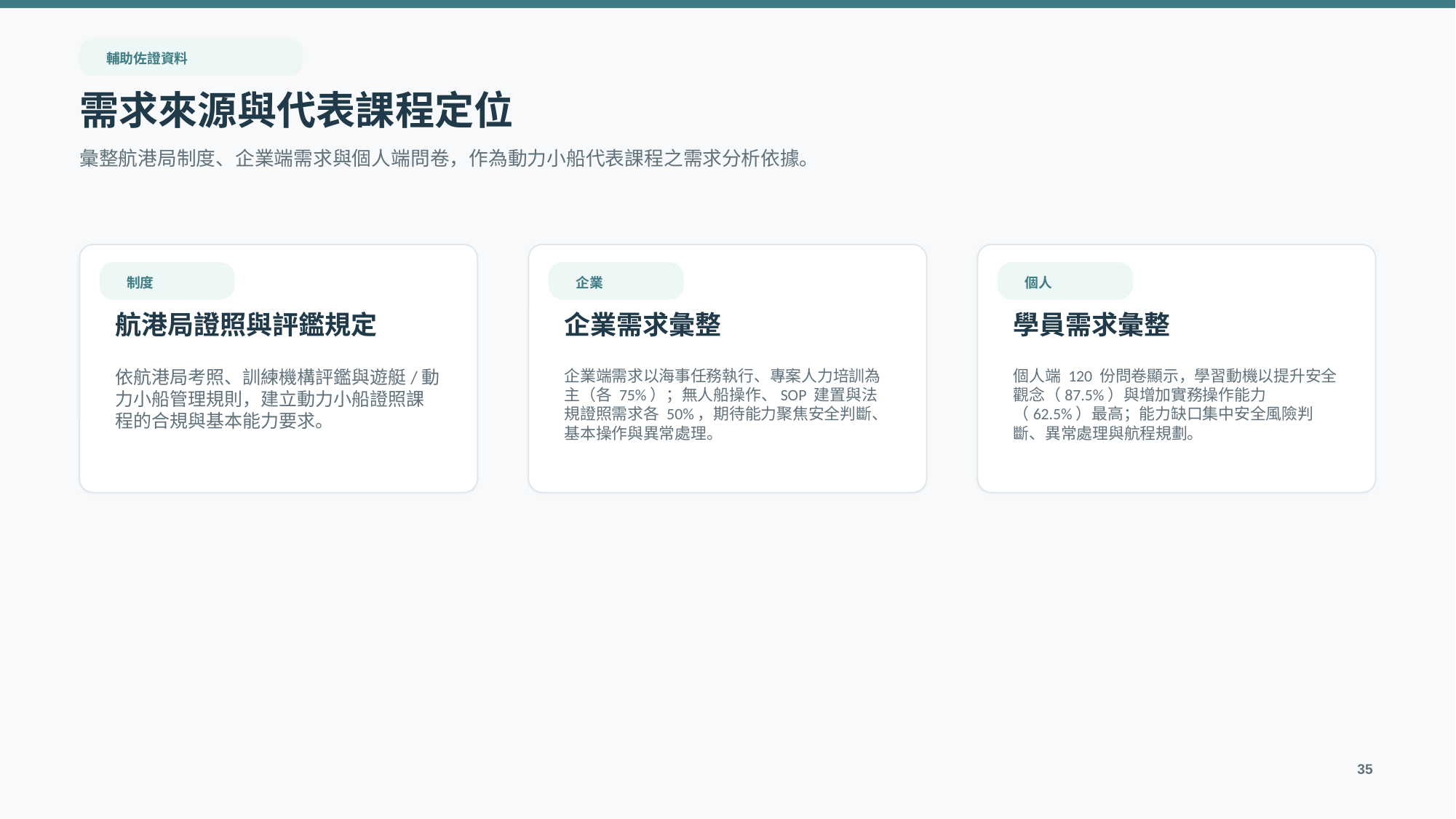

輔助佐證資料
需求來源與代表課程定位
彙整航港局制度、企業端需求與個人端問卷，作為動力小船代表課程之需求分析依據。

制度
企業
個人
航港局證照與評鑑規定
企業需求彙整
學員需求彙整
依航港局考照、訓練機構評鑑與遊艇/動力小船管理規則，建立動力小船證照課程的合規與基本能力要求。
企業端需求以海事任務執行、專案人力培訓為主（各 75%）；無人船操作、SOP 建置與法規證照需求各 50%，期待能力聚焦安全判斷、基本操作與異常處理。
個人端 120 份問卷顯示，學習動機以提升安全觀念（87.5%）與增加實務操作能力（62.5%）最高；能力缺口集中安全風險判斷、異常處理與航程規劃。
35